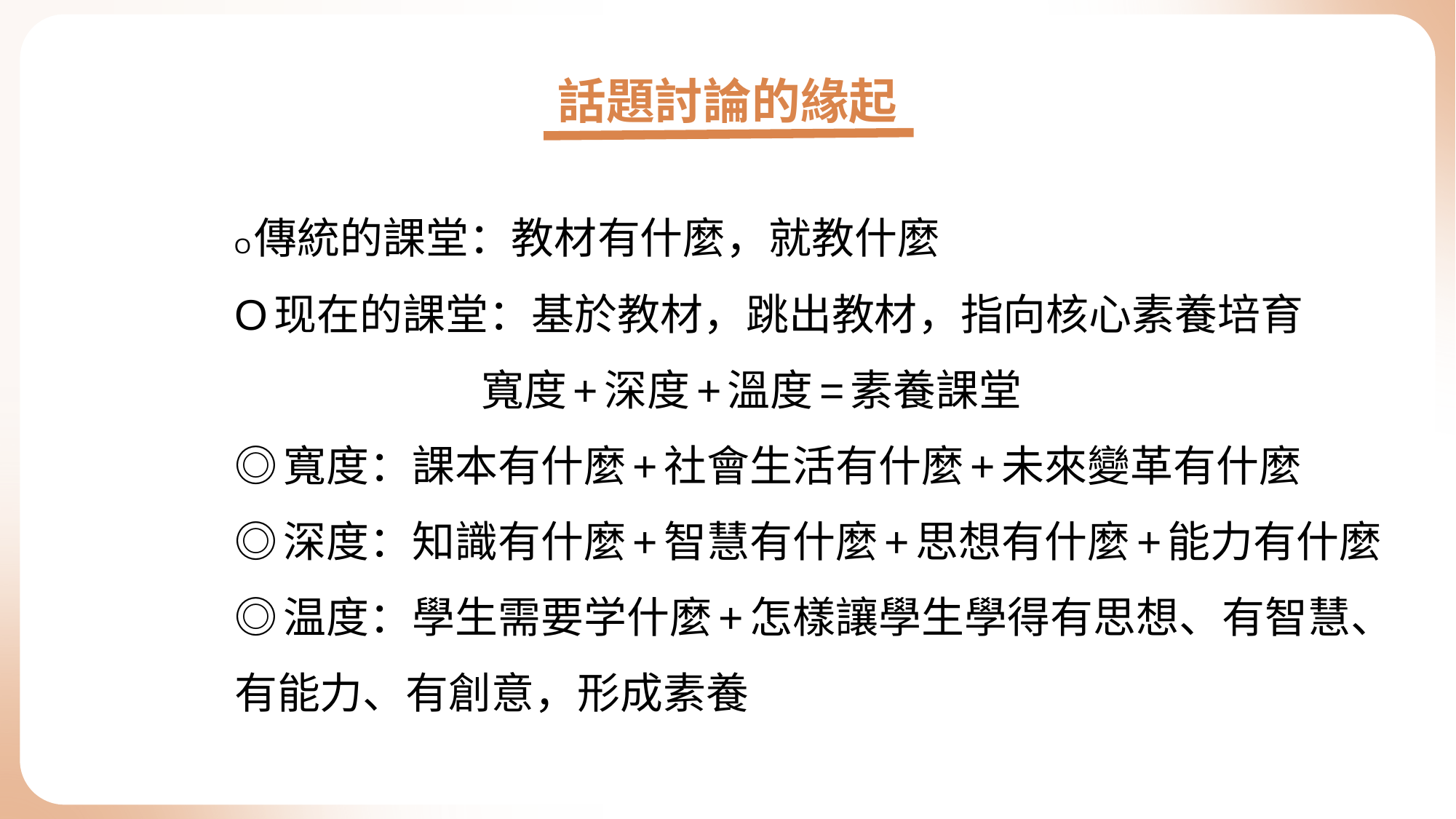

# 話題討論的緣起
O傳統的課堂：教材有什麼，就教什麼
O现在的課堂：基於教材，跳出教材，指向核心素養培育
                         寬度+深度+溫度=素養課堂
◎寬度：課本有什麼+社會生活有什麼+未來變革有什麼
◎深度：知識有什麼+智慧有什麼+思想有什麼+能力有什麼
◎温度：學生需要学什麼+怎樣讓學生學得有思想、有智慧、
有能力、有創意，形成素養